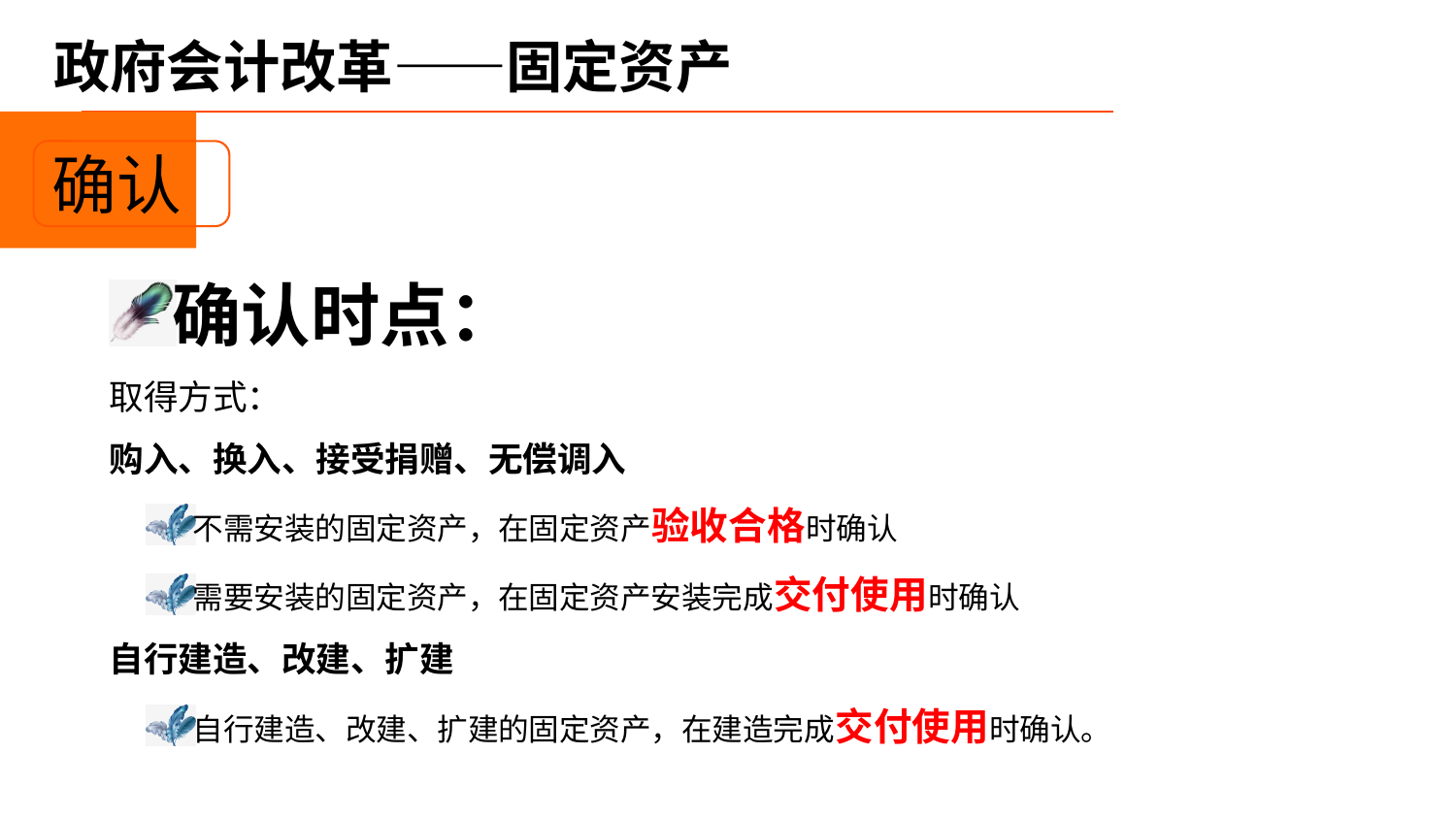

# 政府会计改革——固定资产

确认
确认时点：
取得方式：
购入、换入、接受捐赠、无偿调入
不需安装的固定资产，在固定资产验收合格时确认
需要安装的固定资产，在固定资产安装完成交付使用时确认
自行建造、改建、扩建
自行建造、改建、扩建的固定资产，在建造完成交付使用时确认。
例：4